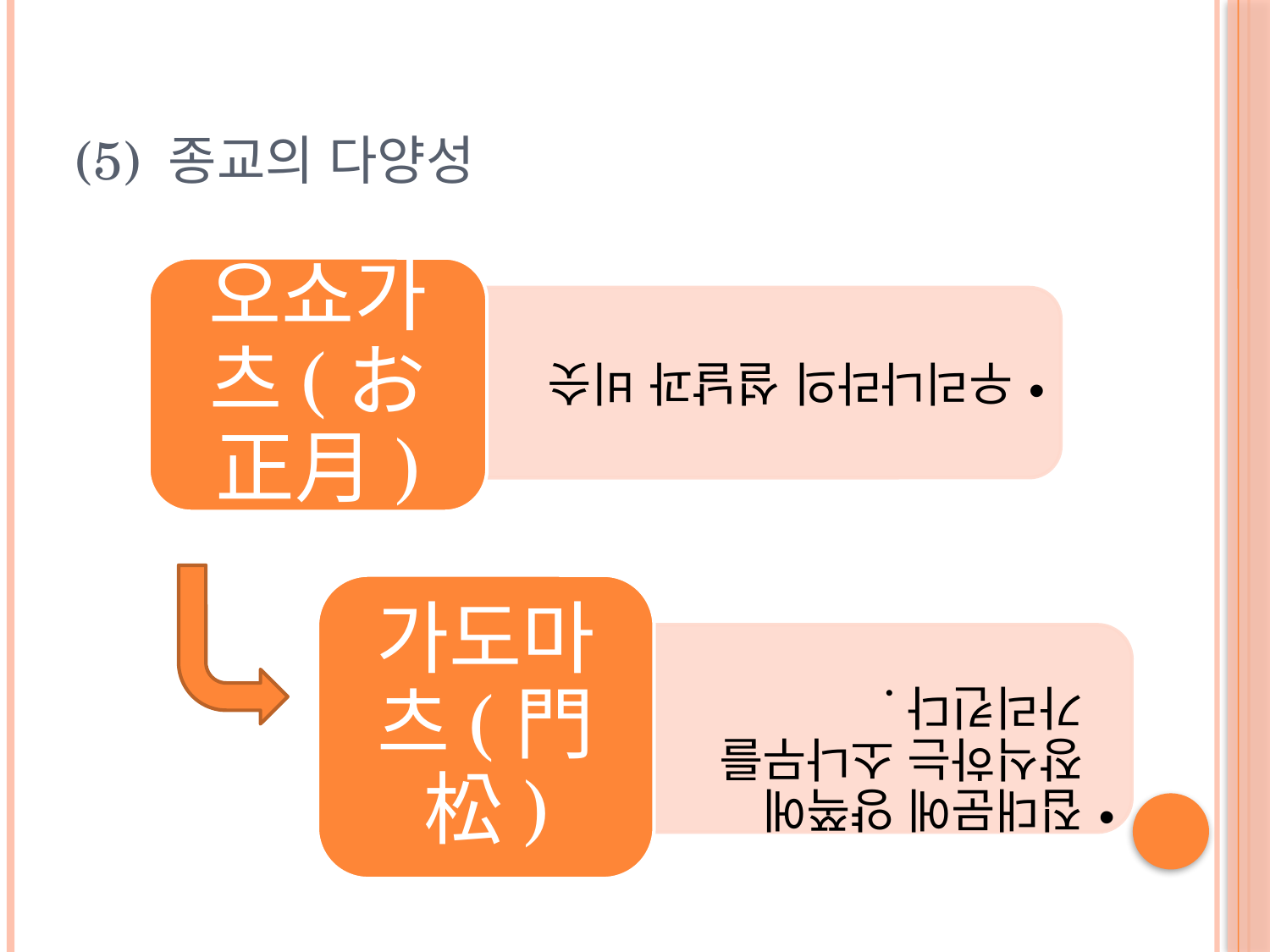

우리나라의 설날과 비슷
오쇼가츠(お正月)
집대문에 양쪽에 장식하는 소나무를 가리킨다.

가도마츠(門松)
# (5) 종교의 다양성